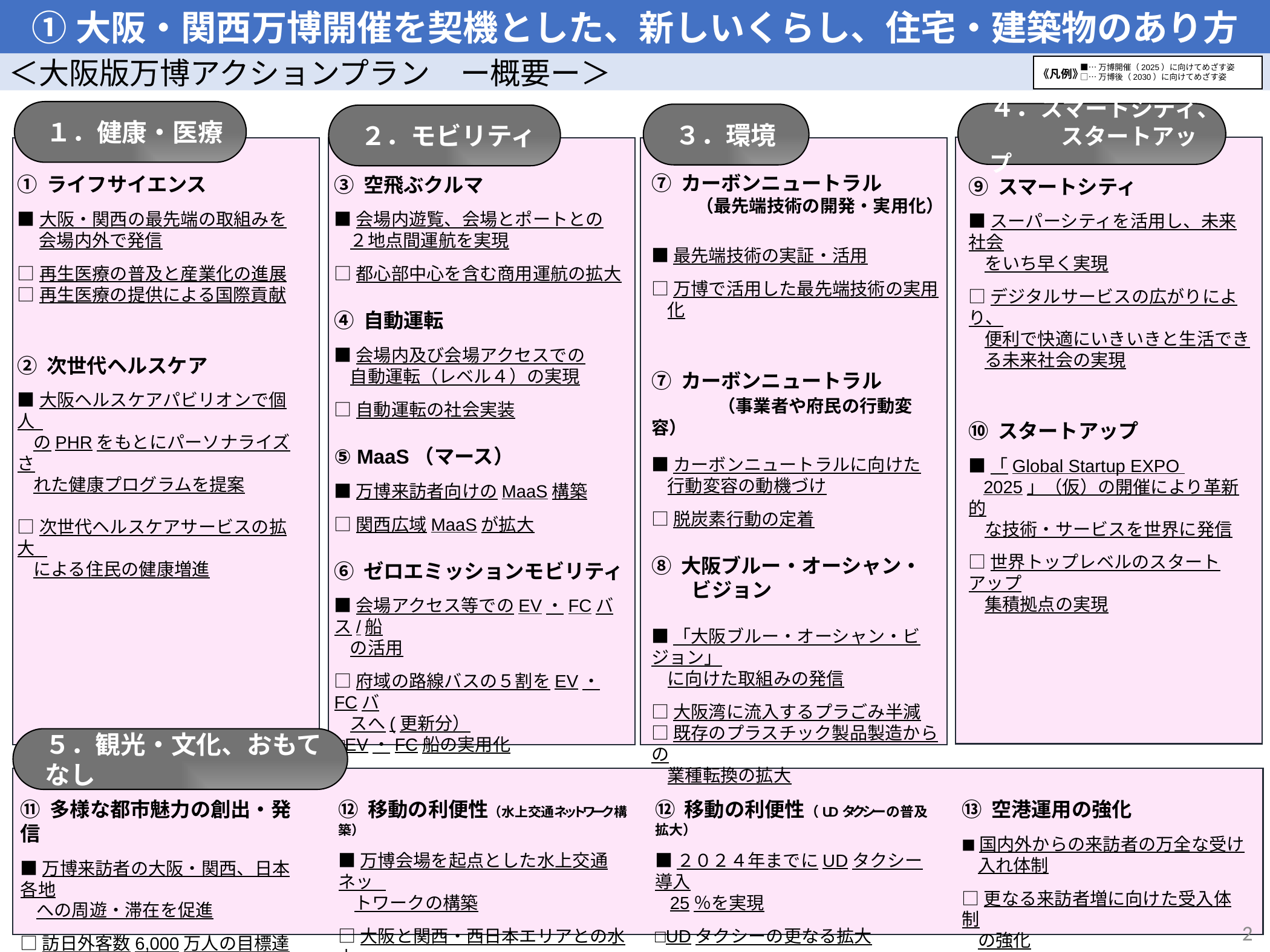

①大阪・関西万博開催を契機とした、新しいくらし、住宅・建築物のあり方
【令和５年６月改定版】
■…万博開催（2025）に向けてめざす姿
□…万博後（2030）に向けてめざす姿
《凡例》

＜大阪版万博アクションプラン　ー概要ー＞
１．健康・医療
４．スマートシティ、
    　　スタートアップ
３．環境
２．モビリティ

⑦ カーボンニュートラル
           （最先端技術の開発・実用化）

■最先端技術の実証・活用

□万博で活用した最先端技術の実用
   化

⑦ カーボンニュートラル
　　        （事業者や府民の行動変容）

■カーボンニュートラルに向けた
   行動変容の動機づけ

□脱炭素行動の定着

⑧ 大阪ブルー・オーシャン・
　　ビジョン

■「大阪ブルー・オーシャン・ビジョン」
   に向けた取組みの発信

□大阪湾に流入するプラごみ半減
□既存のプラスチック製品製造からの
   業種転換の拡大
① ライフサイエンス

■大阪・関西の最先端の取組みを
　 会場内外で発信

□再生医療の普及と産業化の進展
□再生医療の提供による国際貢献

② 次世代ヘルスケア

■大阪ヘルスケアパビリオンで個人
   のPHRをもとにパーソナライズさ
   れた健康プログラムを提案
□次世代ヘルスケアサービスの拡大
   による住民の健康増進

③ 空飛ぶクルマ

■会場内遊覧、会場とポートとの
   ２地点間運航を実現

□都心部中心を含む商用運航の拡大

④ 自動運転

■会場内及び会場アクセスでの
   自動運転（レベル４）の実現

□自動運転の社会実装

⑤ MaaS（マース）

■万博来訪者向けのMaaS構築

□関西広域MaaSが拡大

⑥ ゼロエミッションモビリティ

■会場アクセス等でのEV・FCバス/船
   の活用

□府域の路線バスの５割をEV・FCバ
   スへ(更新分）
□EV・FC船の実用化

⑨ スマートシティ

■スーパーシティを活用し、未来社会
   をいち早く実現

□デジタルサービスの広がりにより、
   便利で快適にいきいきと生活でき
   る未来社会の実現

⑩ スタートアップ

■「Global Startup EXPO
   2025」（仮）の開催により革新的
   な技術・サービスを世界に発信

□世界トップレベルのスタートアップ
   集積拠点の実現

５．観光・文化、おもてなし

⑪ 多様な都市魅力の創出・発信

■万博来訪者の大阪・関西、日本各地
   への周遊・滞在を促進

□訪日外客数6,000万人の目標達
   成に向け、大阪・関西が牽引
⑫ 移動の利便性（水上交通ネットワーク構築）

■万博会場を起点とした水上交通ネッ
   トワークの構築

□大阪と関西・西日本エリアとの水上
   交通ネットワーク形成
⑫ 移動の利便性（UDタクシーの普及拡大）

■２０２４年までにUDタクシー導入
   25％を実現

□UDタクシーの更なる拡大
⑬ 空港運用の強化

■国内外からの来訪者の万全な受け
   入れ体制

□更なる来訪者増に向けた受入体制
   の強化
2